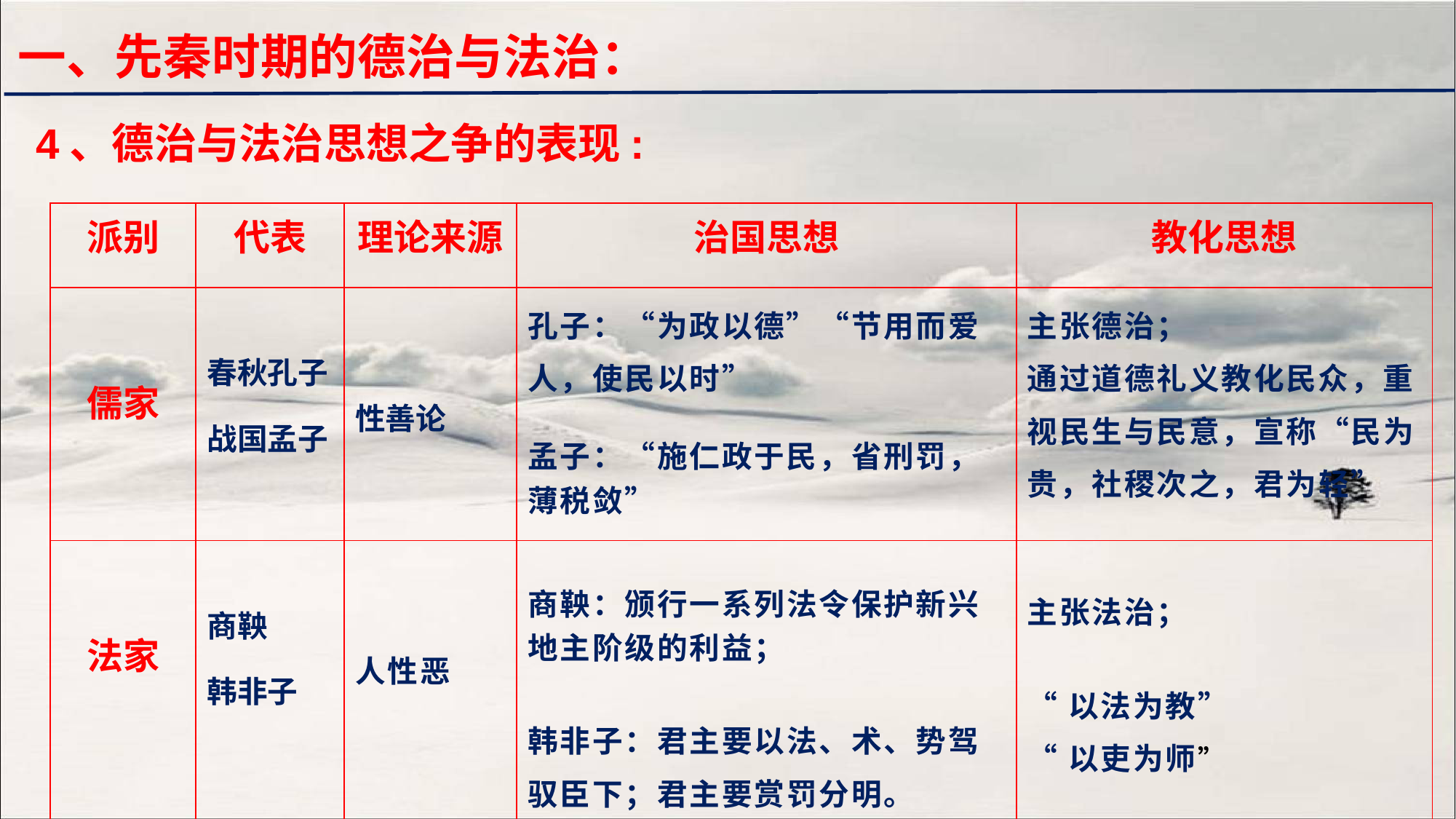

一、先秦时期的德治与法治：
4、德治与法治思想之争的表现:
| 派别 | 代表 | 理论来源 | 治国思想 | 教化思想 |
| --- | --- | --- | --- | --- |
| 儒家 | 春秋孔子 战国孟子 | 性善论 | 孔子：“为政以德”“节用而爱人，使民以时” 孟子：“施仁政于民，省刑罚，薄税敛” | 主张德治； 通过道德礼义教化民众，重视民生与民意，宣称“民为贵，社稷次之，君为轻” |
| 法家 | 商鞅 韩非子 | 人性恶 | 商鞅：颁行一系列法令保护新兴地主阶级的利益； 韩非子：君主要以法、术、势驾驭臣下；君主要赏罚分明。 | 主张法治； “以法为教” “以吏为师” |